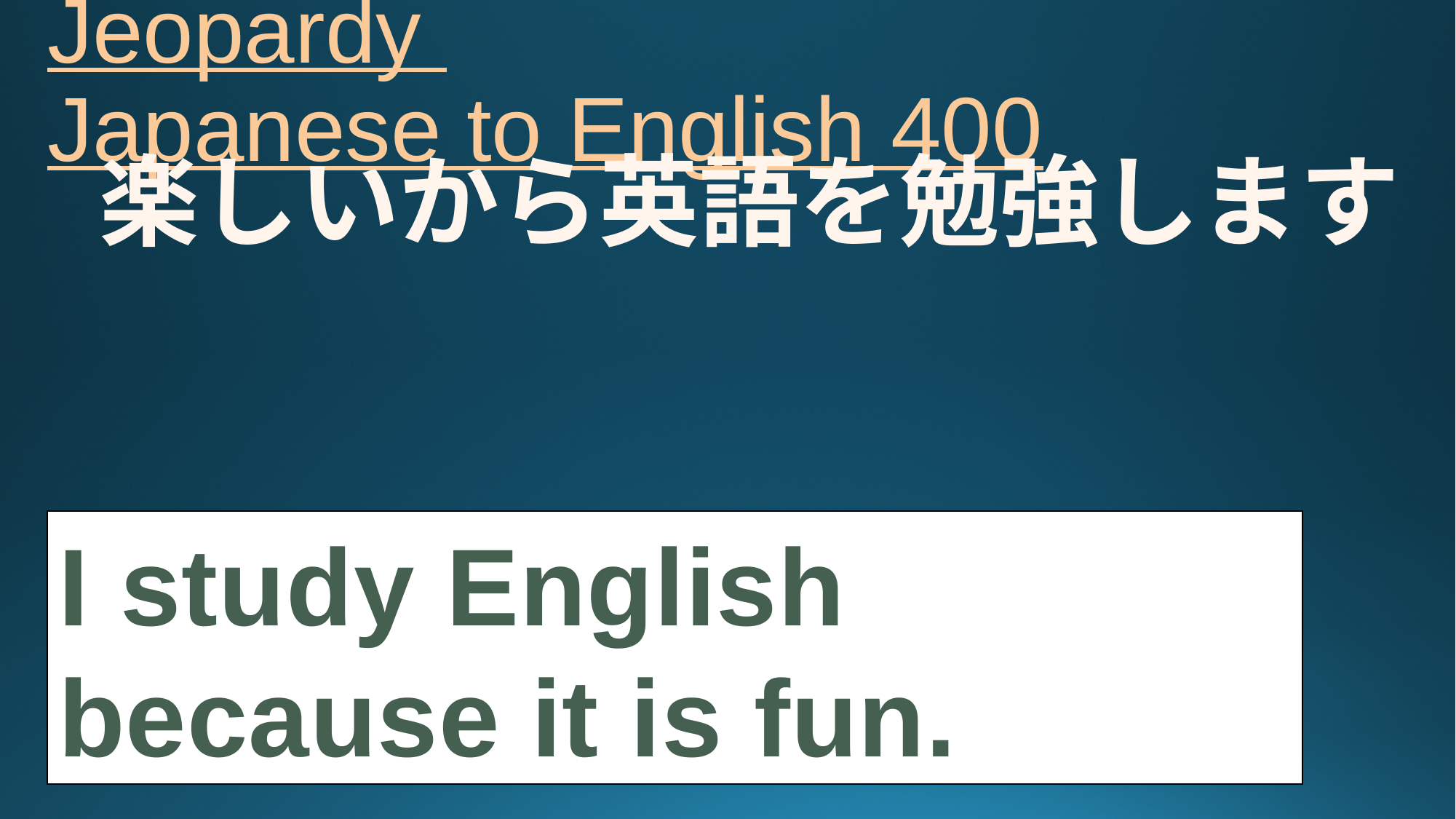

# Jeopardy Japanese to English 400
楽しいから英語を勉強します
I study English because it is fun.